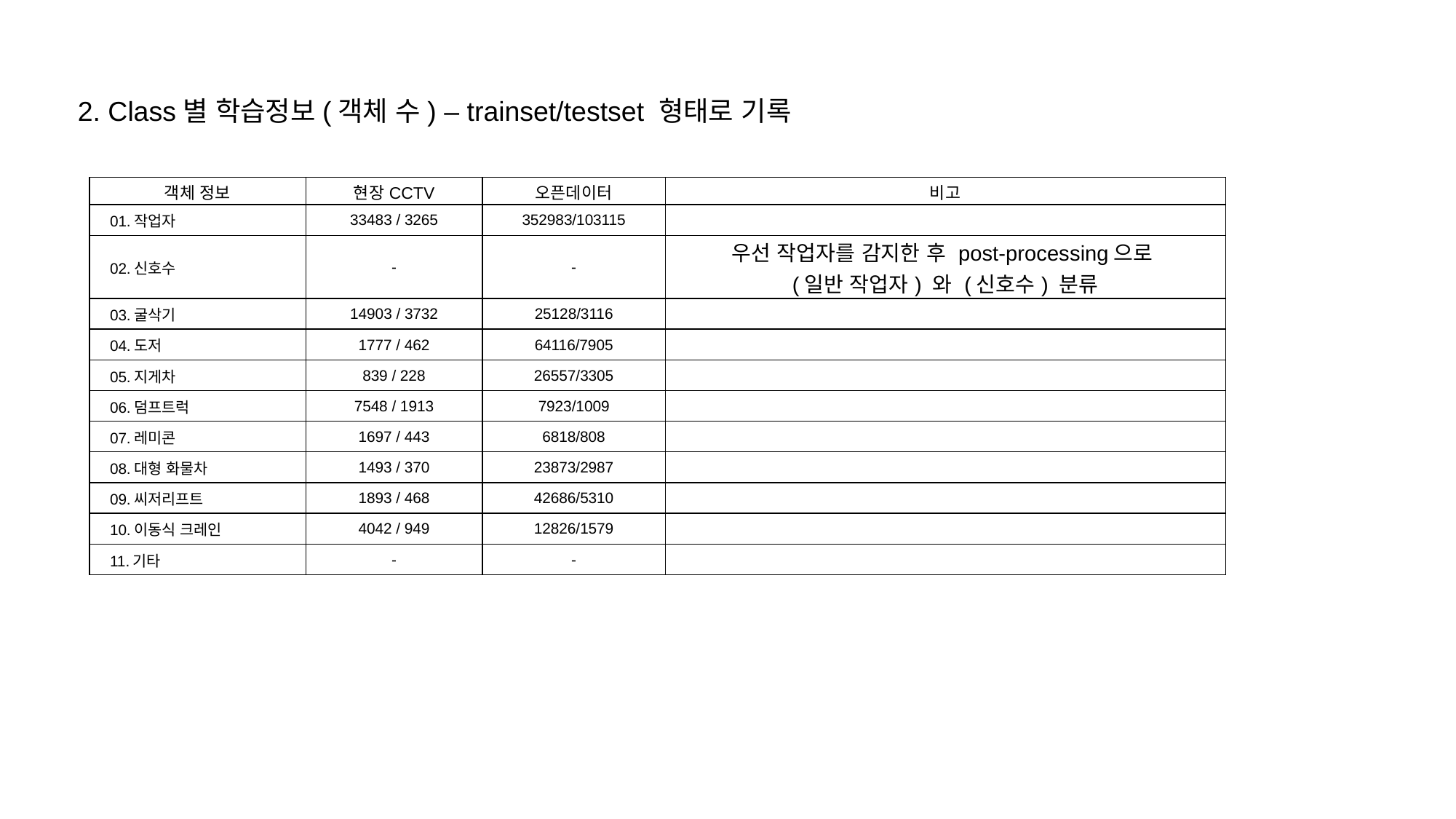

2. Class별 학습정보(객체 수) – trainset/testset 형태로 기록
| 객체 정보 | 현장CCTV | 오픈데이터 | 비고 |
| --- | --- | --- | --- |
| 01.작업자 | 33483 / 3265 | 352983/103115 |  |
| 02.신호수 | - | - | 우선 작업자를 감지한 후 post-processing으로 (일반 작업자) 와 (신호수) 분류 |
| 03.굴삭기 | 14903 / 3732 | 25128/3116 |  |
| 04.도저 | 1777 / 462 | 64116/7905 |  |
| 05.지게차 | 839 / 228 | 26557/3305 |  |
| 06.덤프트럭 | 7548 / 1913 | 7923/1009 |  |
| 07.레미콘 | 1697 / 443 | 6818/808 |  |
| 08.대형 화물차 | 1493 / 370 | 23873/2987 |  |
| 09.씨저리프트 | 1893 / 468 | 42686/5310 |  |
| 10.이동식 크레인 | 4042 / 949 | 12826/1579 |  |
| 11.기타 | - | - |  |